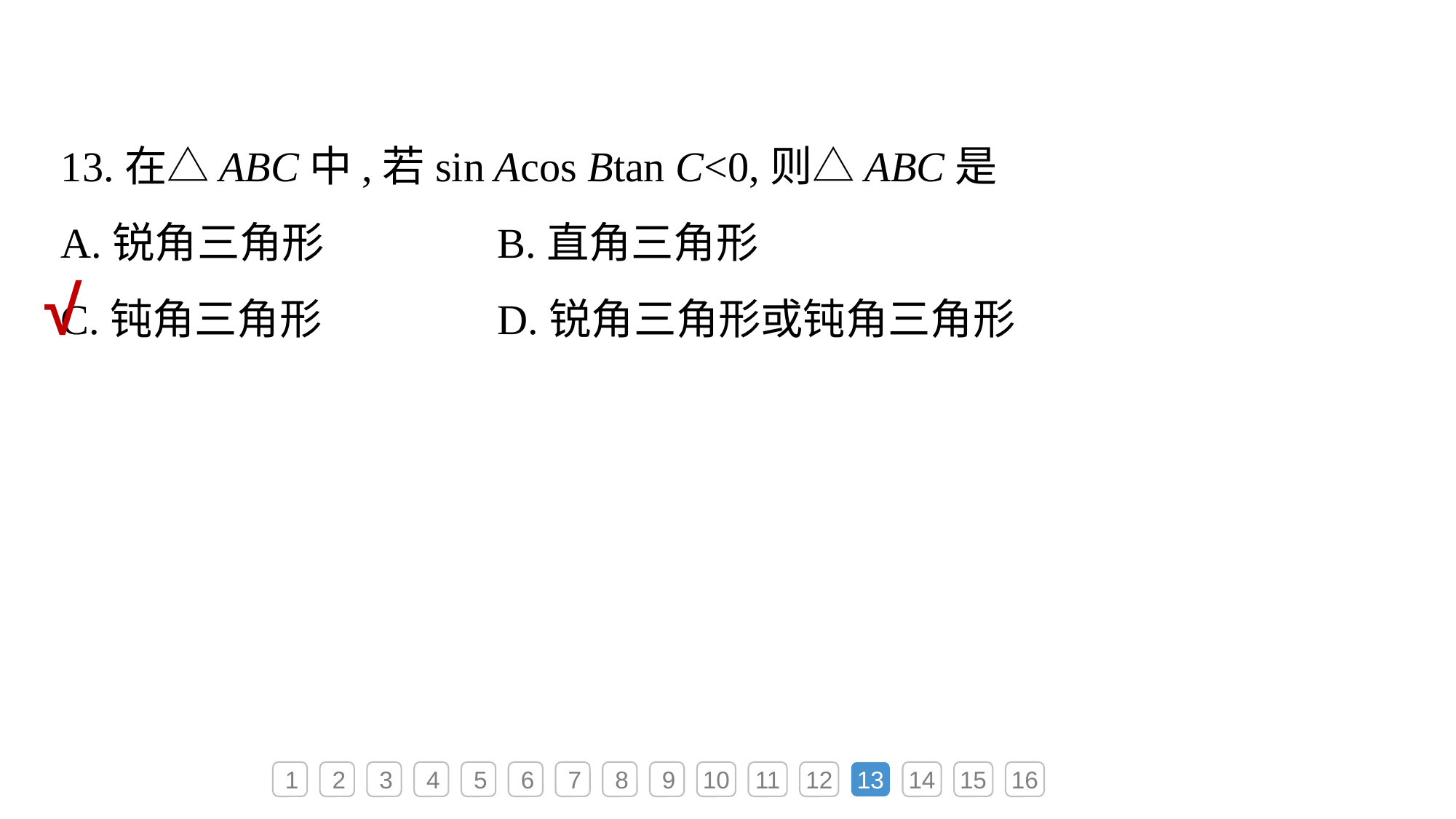

13.在△ABC中,若sin Acos Btan C<0,则△ABC是
A.锐角三角形			B.直角三角形
C.钝角三角形			D.锐角三角形或钝角三角形
√
1
2
3
4
5
6
7
8
9
10
11
12
13
14
15
16